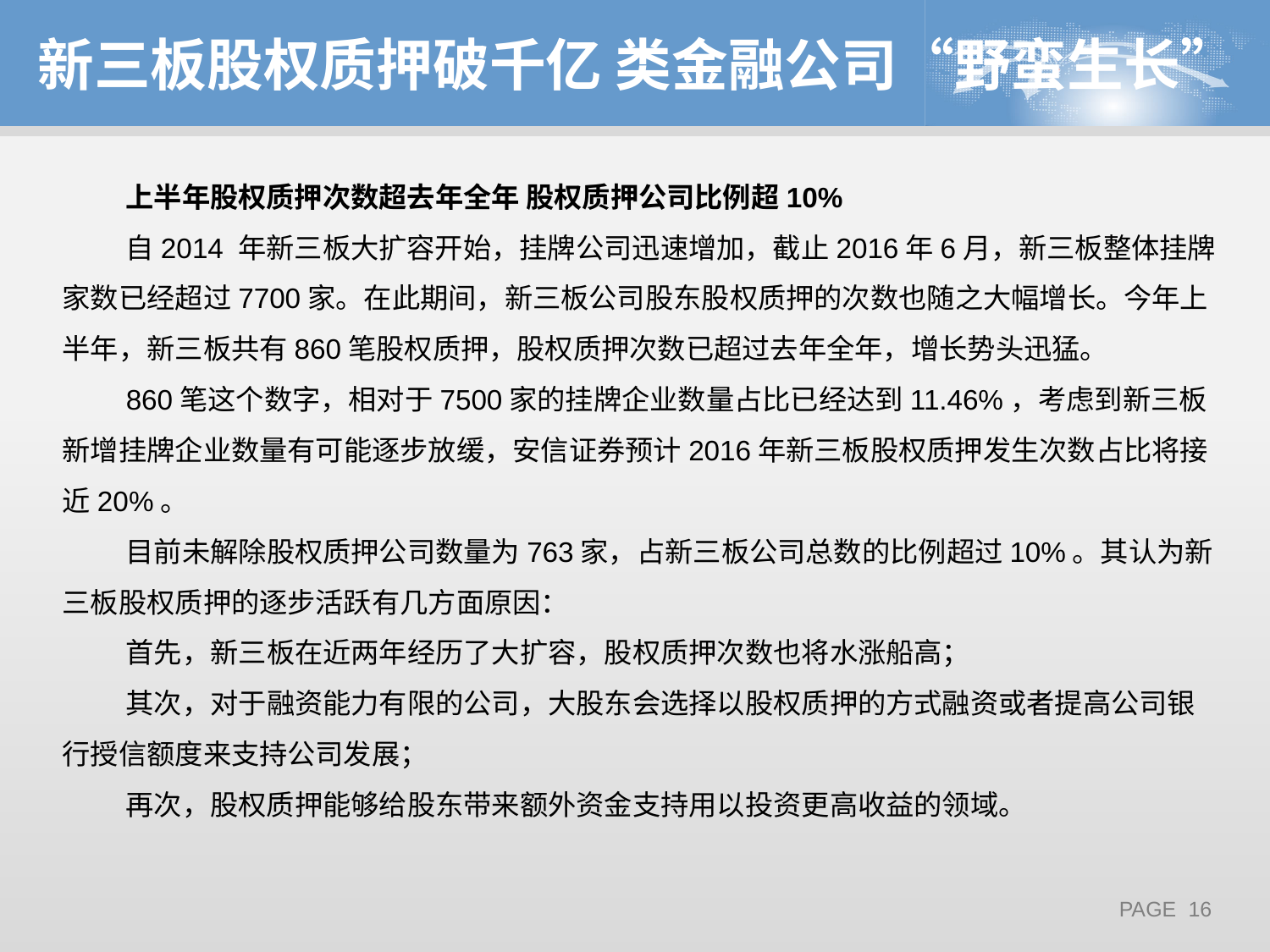

新三板股权质押破千亿 类金融公司“野蛮生长”
上半年股权质押次数超去年全年 股权质押公司比例超10%
自2014 年新三板大扩容开始，挂牌公司迅速增加，截止2016年6月，新三板整体挂牌家数已经超过7700家。在此期间，新三板公司股东股权质押的次数也随之大幅增长。今年上半年，新三板共有860笔股权质押，股权质押次数已超过去年全年，增长势头迅猛。
860笔这个数字，相对于7500家的挂牌企业数量占比已经达到11.46%，考虑到新三板新增挂牌企业数量有可能逐步放缓，安信证券预计2016年新三板股权质押发生次数占比将接近20%。
目前未解除股权质押公司数量为763家，占新三板公司总数的比例超过10%。其认为新三板股权质押的逐步活跃有几方面原因：
首先，新三板在近两年经历了大扩容，股权质押次数也将水涨船高；
其次，对于融资能力有限的公司，大股东会选择以股权质押的方式融资或者提高公司银行授信额度来支持公司发展；
再次，股权质押能够给股东带来额外资金支持用以投资更高收益的领域。